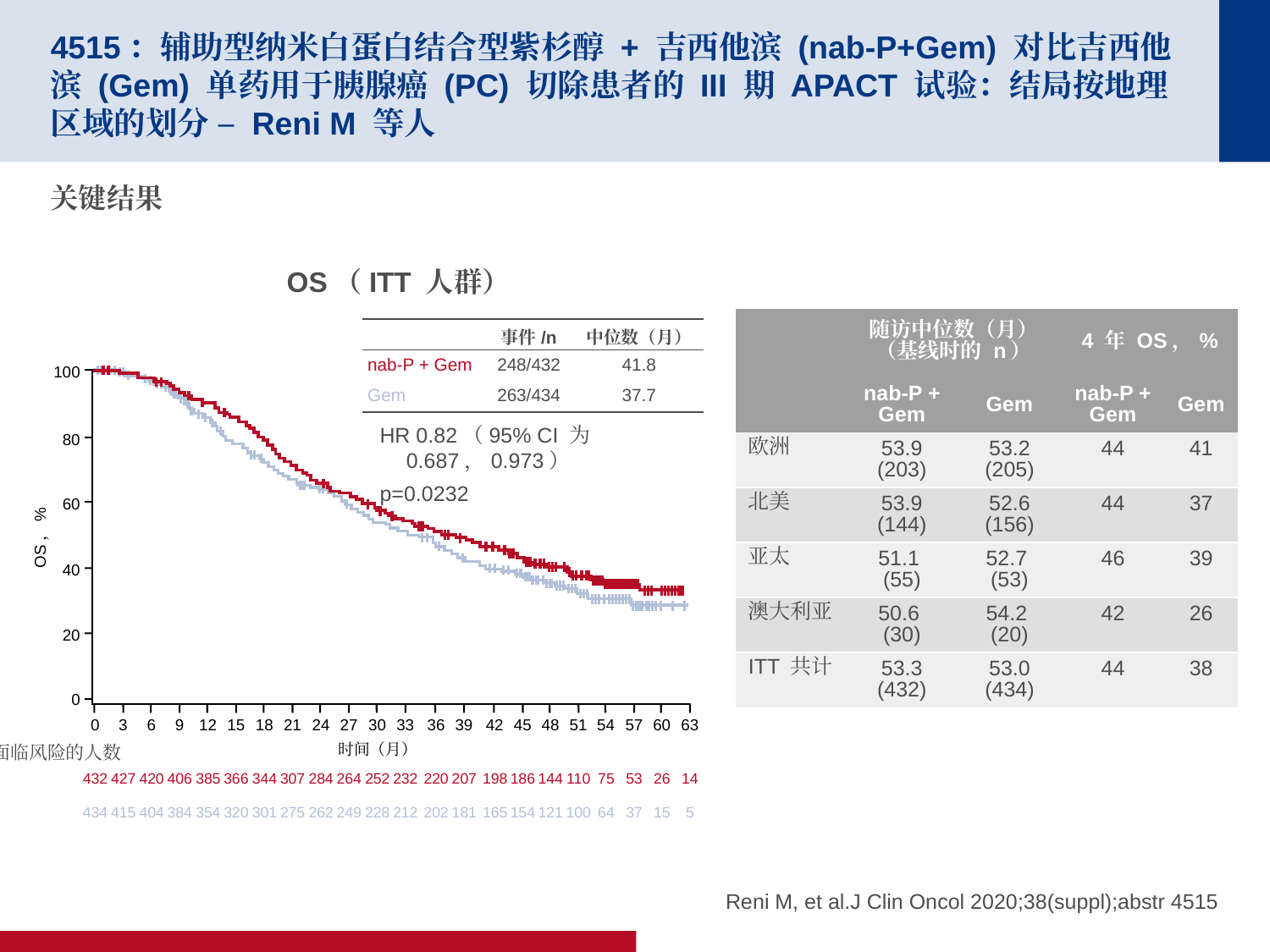

# 4515：辅助型纳米白蛋白结合型紫杉醇 + 吉西他滨 (nab-P+Gem) 对比吉西他滨 (Gem) 单药用于胰腺癌 (PC) 切除患者的 III 期 APACT 试验：结局按地理区域的划分 – Reni M 等人
关键结果

OS（ITT 人群）
|  | 随访中位数（月） （基线时的 n） |  | 4 年 OS，% |  |
| --- | --- | --- | --- | --- |
|  | nab-P + Gem | Gem | nab-P + Gem | Gem |
| 欧洲 | 53.9 (203) | 53.2 (205) | 44 | 41 |
| 北美 | 53.9 (144) | 52.6 (156) | 44 | 37 |
| 亚太 | 51.1 (55) | 52.7 (53) | 46 | 39 |
| 澳大利亚 | 50.6 (30) | 54.2 (20) | 42 | 26 |
| ITT 共计 | 53.3 (432) | 53.0 (434) | 44 | 38 |
|  | 事件/n | 中位数（月） |
| --- | --- | --- |
| nab-P + Gem | 248/432 | 41.8 |
| Gem | 263/434 | 37.7 |
100

80

60

OS，%
40

20

0

0
3
6
9
12
15
18
21
24
27
30
33
36
39
42
45
48
51
54
57
60
63
时间（月）

HR 0.82（95% CI 为 0.687，0.973）
p=0.0232
面临风险的人数
432
427
420
406
385
366
344
307
284
264
252
232
220
207
198
186
144
110
75
53
26
14
434
415
404
384
354
320
301
275
262
249
228
212
202
181
165
154
121
100
64
37
15
5
Reni M, et al.J Clin Oncol 2020;38(suppl);abstr 4515